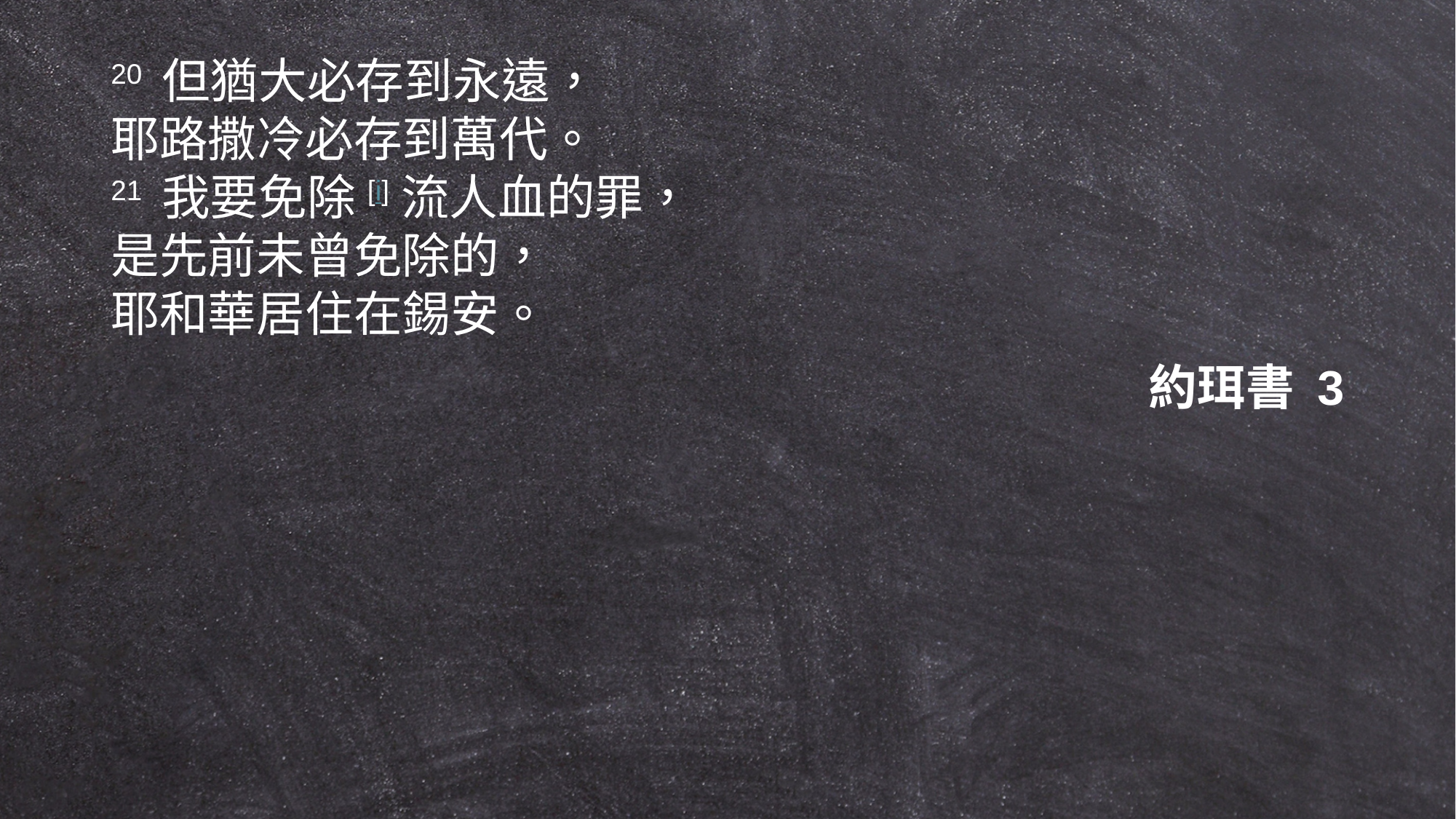

20 但猶大必存到永遠，
耶路撒冷必存到萬代。
21 我要免除[i]流人血的罪，
是先前未曾免除的，
耶和華居住在錫安。
約珥書 3